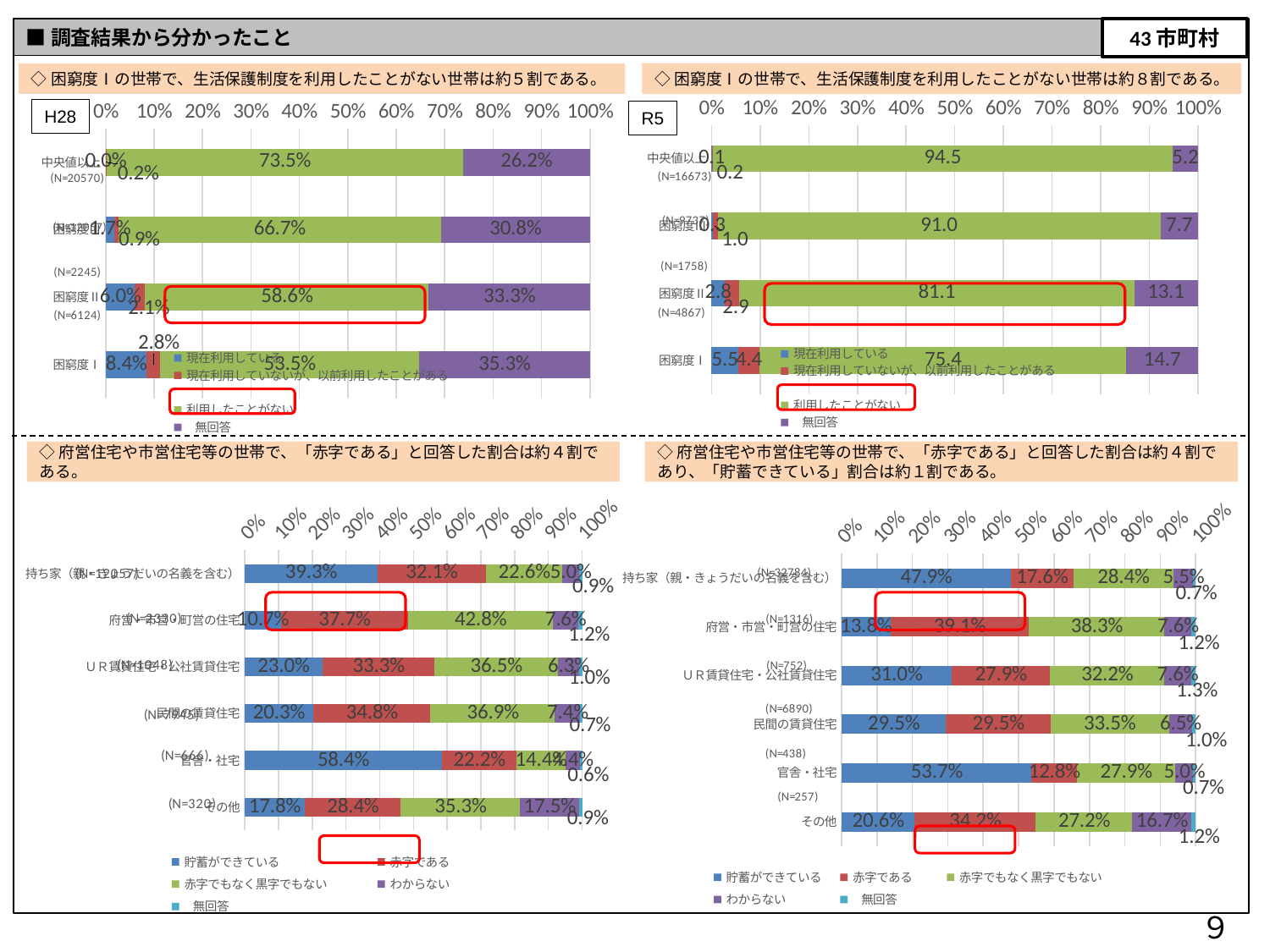

43市町村

■調査結果から分かったこと
◇困窮度Ⅰの世帯で、生活保護制度を利用したことがない世帯は約８割である。
◇困窮度Ⅰの世帯で、生活保護制度を利用したことがない世帯は約５割である。

### Chart

| Category | 現在利用している     | 現在利用していないが、以前利用したことがある                 | 利用したことがない   |   無回答             |
|---|---|---|---|---|
| 中央値以上 | 0.1 | 0.2 | 94.5 | 5.2 |
| 困窮度Ⅲ | 0.3 | 1.0 | 91.0 | 7.7 |
| 困窮度Ⅱ | 2.8 | 2.9 | 81.1 | 13.1 |
| 困窮度Ⅰ | 5.5 | 4.4 | 75.4 | 14.7 |

### Chart

| Category | 現在利用している     | 現在利用していないが、以前利用したことがある                 | 利用したことがない   |   無回答             |
|---|---|---|---|---|
| 中央値以上 | 0.0003403014098201264 | 0.0021876519202722413 | 0.735051045211473 | 0.2624210014584346 |
| 困窮度Ⅲ | 0.01733432860578917 | 0.008625694617234801 | 0.6665007879240276 | 0.3075391888529485 |
| 困窮度Ⅱ | 0.060133630289532294 | 0.02093541202672606 | 0.5861915367483296 | 0.33273942093541203 |
| 困窮度Ⅰ | 0.08442194644023514 | 0.02775963422599608 | 0.5352710646636185 | 0.35254735467015025 |
H28
R5

◇府営住宅や市営住宅等の世帯で、「赤字である」と回答した割合は約４割である。
◇府営住宅や市営住宅等の世帯で、「赤字である」と回答した割合は約４割であり、「貯蓄できている」割合は約１割である。

### Chart

| Category | 貯蓄ができている     | 赤字である           | 赤字でもなく黒字でもない                 | わからない           |   無回答             |
|---|---|---|---|---|---|
| 持ち家（親・きょうだいの名義を含む） | 0.39349663758878656 | 0.32141410322197317 | 0.22597023793448023 | 0.050233613309206795 | 0.008885407945553245 |
| 府営・市営・町営の住宅 | 0.1072961373390558 | 0.37725321888412017 | 0.42832618025751074 | 0.07553648068669527 | 0.011587982832618025 |
| ＵＲ賃貸住宅・公社賃貸住宅 | 0.2299618320610687 | 0.3330152671755725 | 0.36450381679389315 | 0.06297709923664122 | 0.009541984732824428 |
| 民間の賃貸住宅 | 0.20302076777847702 | 0.34776589049716805 | 0.36865953429830084 | 0.07350534927627439 | 0.007048458149779736 |
| 官舎・社宅 | 0.5840840840840841 | 0.2222222222222222 | 0.14414414414414414 | 0.04354354354354354 | 0.006006006006006006 |
| その他 | 0.178125 | 0.284375 | 0.353125 | 0.175 | 0.009375 |

### Chart

| Category | 貯蓄ができている     | 赤字である           | 赤字でもなく黒字でもない                 | わからない           |   無回答             |
|---|---|---|---|---|---|
| 持ち家（親・きょうだいの名義を含む） | 0.47864812103465104 | 0.17569546120058566 | 0.28358345534407026 | 0.05472181551976574 | 0.007351146900927282 |
| 府営・市営・町営の住宅 | 0.13753799392097266 | 0.3913373860182371 | 0.3829787234042553 | 0.07598784194528875 | 0.0121580547112462 |
| ＵＲ賃貸住宅・公社賃貸住宅 | 0.3098404255319149 | 0.27925531914893614 | 0.32180851063829785 | 0.07579787234042554 | 0.013297872340425532 |
| 民間の賃貸住宅 | 0.29477503628447027 | 0.2949201741654572 | 0.334978229317852 | 0.06502177068214804 | 0.010304789550072569 |
| 官舎・社宅 | 0.5365296803652968 | 0.1278538812785388 | 0.2785388127853881 | 0.0502283105022831 | 0.00684931506849315 |
| その他 | 0.20622568093385213 | 0.3424124513618677 | 0.2723735408560311 | 0.16731517509727625 | 0.011673151750972763 |

９